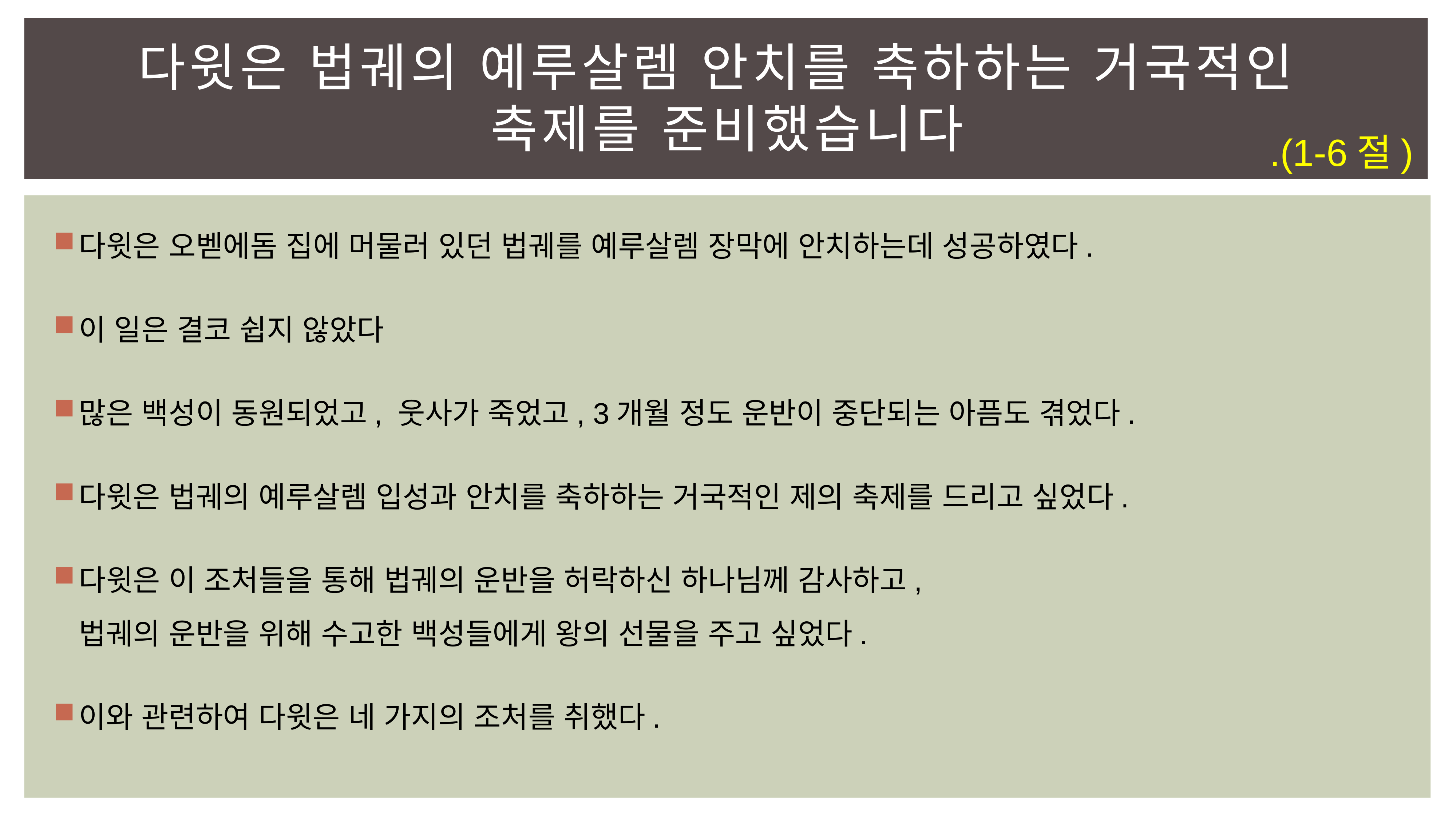

# 다윗은 법궤의 예루살렘 안치를 축하하는 거국적인 축제를 준비했습니다

.(1-6절)
다윗은 오벧에돔 집에 머물러 있던 법궤를 예루살렘 장막에 안치하는데 성공하였다.
이 일은 결코 쉽지 않았다
많은 백성이 동원되었고, 웃사가 죽었고, 3개월 정도 운반이 중단되는 아픔도 겪었다.
다윗은 법궤의 예루살렘 입성과 안치를 축하하는 거국적인 제의 축제를 드리고 싶었다.
다윗은 이 조처들을 통해 법궤의 운반을 허락하신 하나님께 감사하고,
법궤의 운반을 위해 수고한 백성들에게 왕의 선물을 주고 싶었다.
이와 관련하여 다윗은 네 가지의 조처를 취했다.